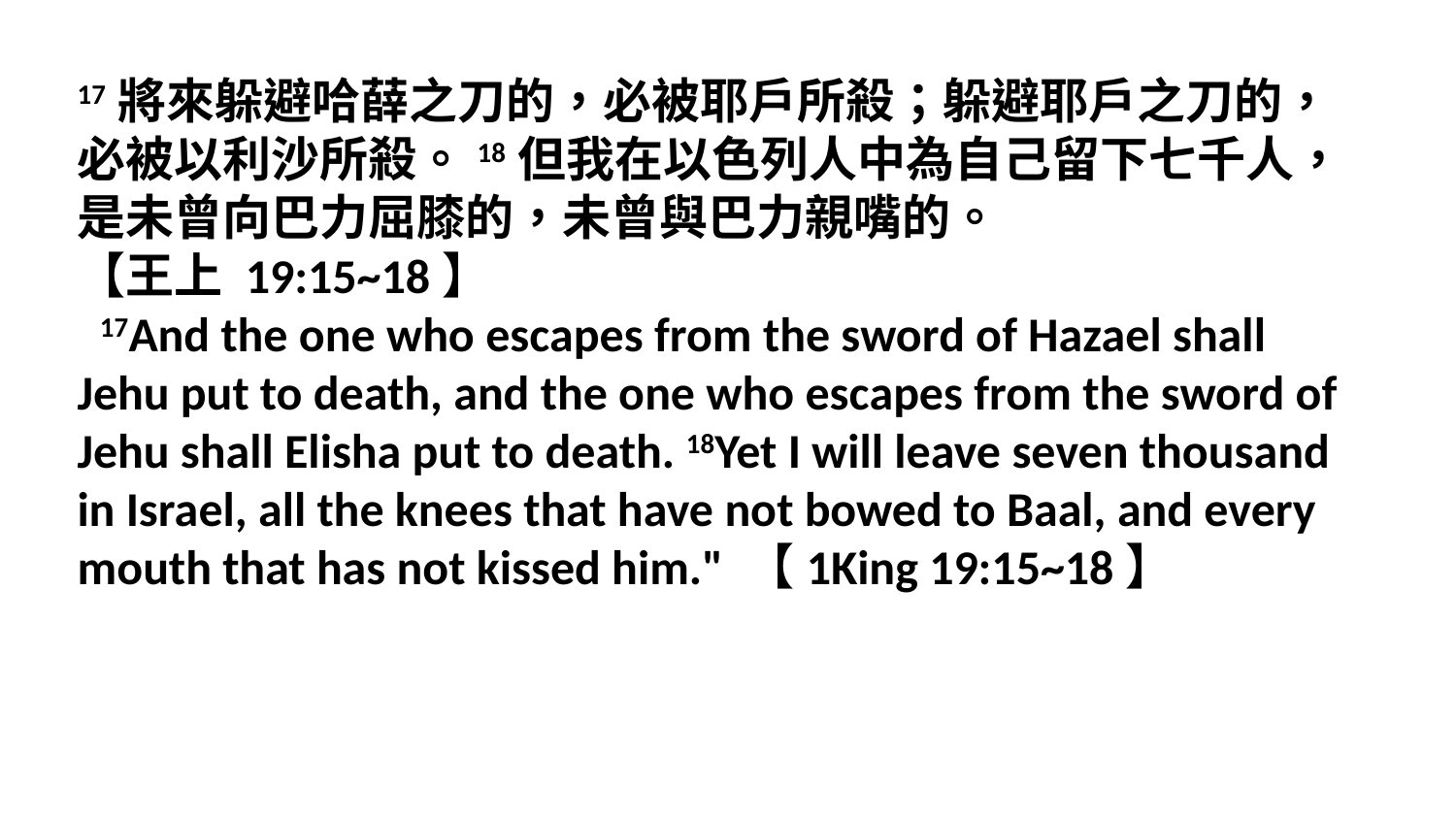

17將來躲避哈薛之刀的，必被耶戶所殺；躲避耶戶之刀的，必被以利沙所殺。18但我在以色列人中為自己留下七千人，是未曾向巴力屈膝的，未曾與巴力親嘴的。
【王上 19:15~18】
 17And the one who escapes from the sword of Hazael shall Jehu put to death, and the one who escapes from the sword of Jehu shall Elisha put to death. 18Yet I will leave seven thousand in Israel, all the knees that have not bowed to Baal, and every mouth that has not kissed him." 【1King 19:15~18】